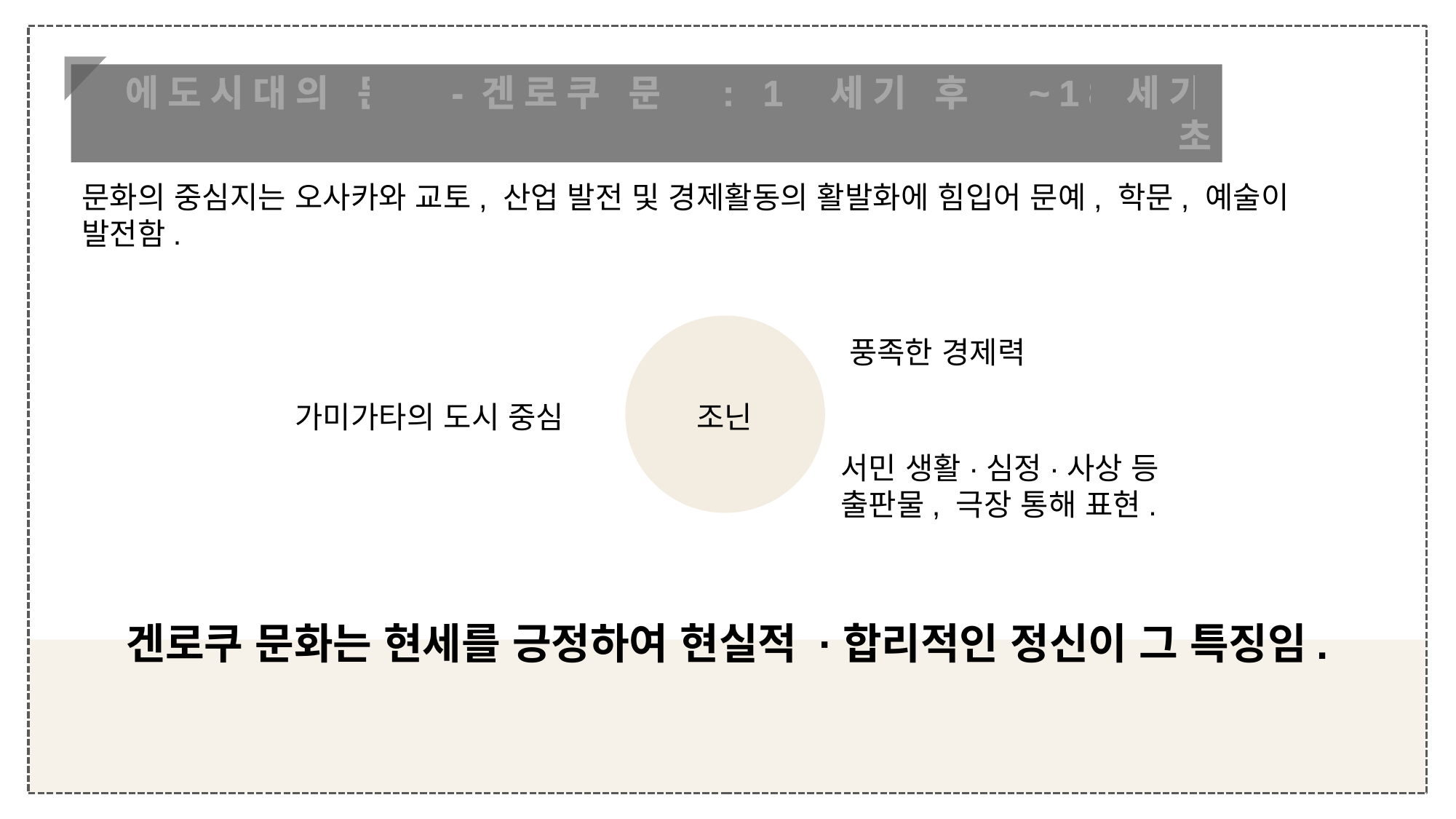

에도시대의 문화-겐로쿠 문화: 17세기 후반~18세기 초

문화의 중심지는 오사카와 교토, 산업 발전 및 경제활동의 활발화에 힘입어 문예, 학문, 예술이 발전함.

조닌
풍족한 경제력
가미가타의 도시 중심
서민 생활·심정·사상 등
출판물, 극장 통해 표현.
겐로쿠 문화는 현세를 긍정하여 현실적 ·합리적인 정신이 그 특징임.